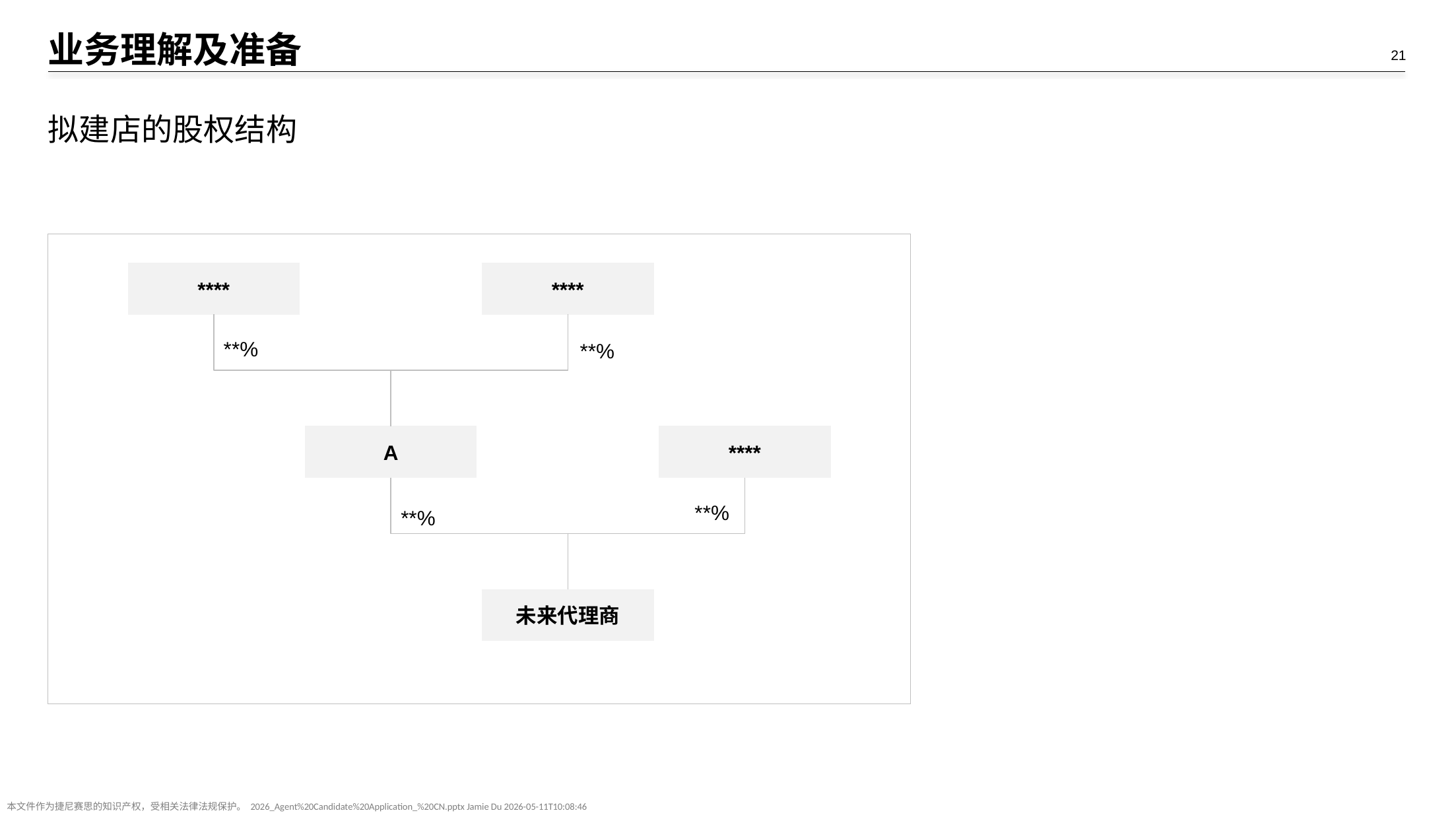

# 业务理解及准备
拟建店的股权结构

****
****
**%
**%
A
****
**%
**%
未来代理商